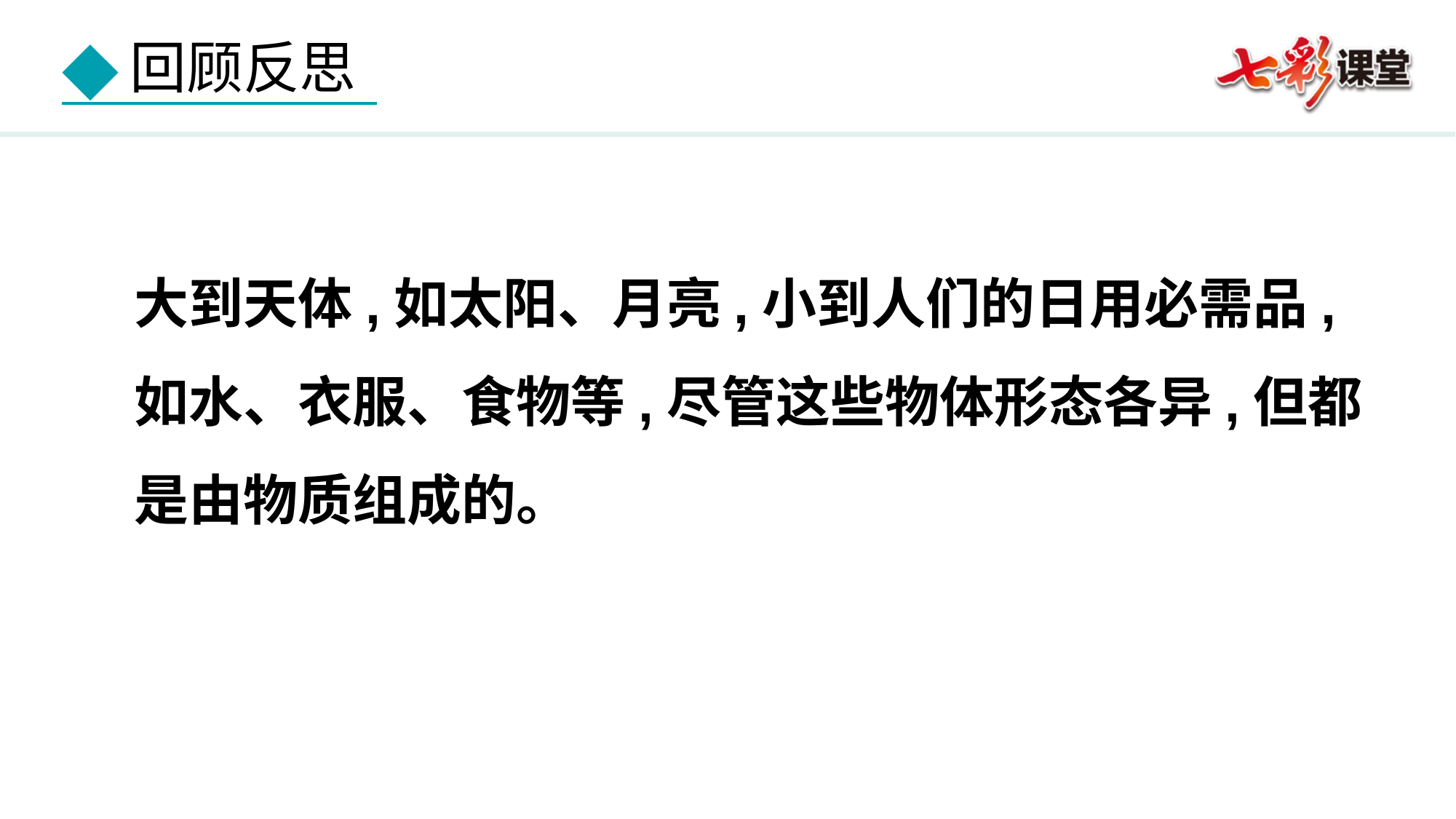

大到天体,如太阳、月亮,小到人们的日用必需品,如水、衣服、食物等,尽管这些物体形态各异,但都是由物质组成的。